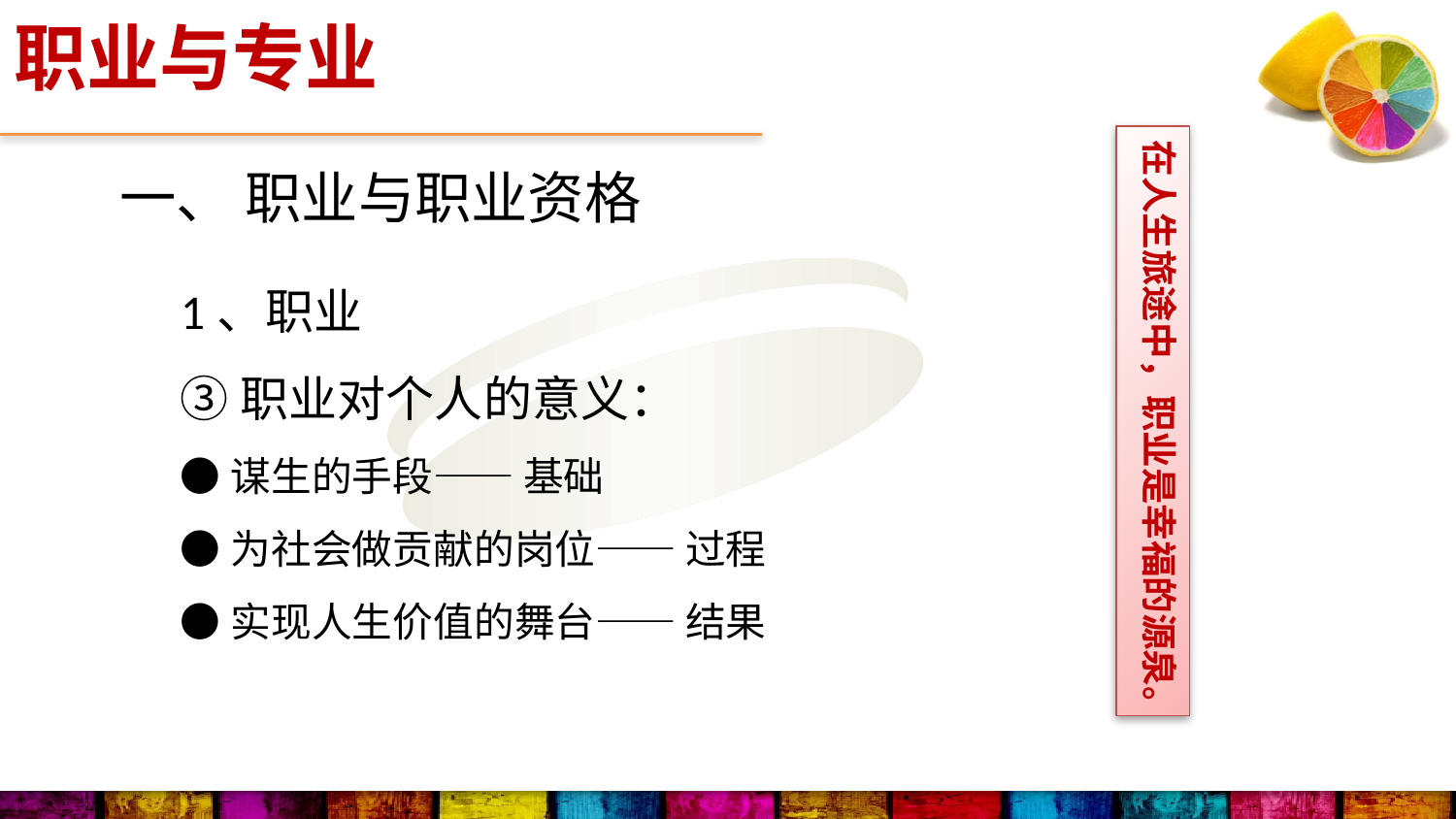

职业与专业

在人生旅途中，职业是幸福的源泉。
一、 职业与职业资格
FPA性格色彩的使命
1、职业
③职业对个人的意义：
●谋生的手段—— 基础
●为社会做贡献的岗位—— 过程
●实现人生价值的舞台—— 结果